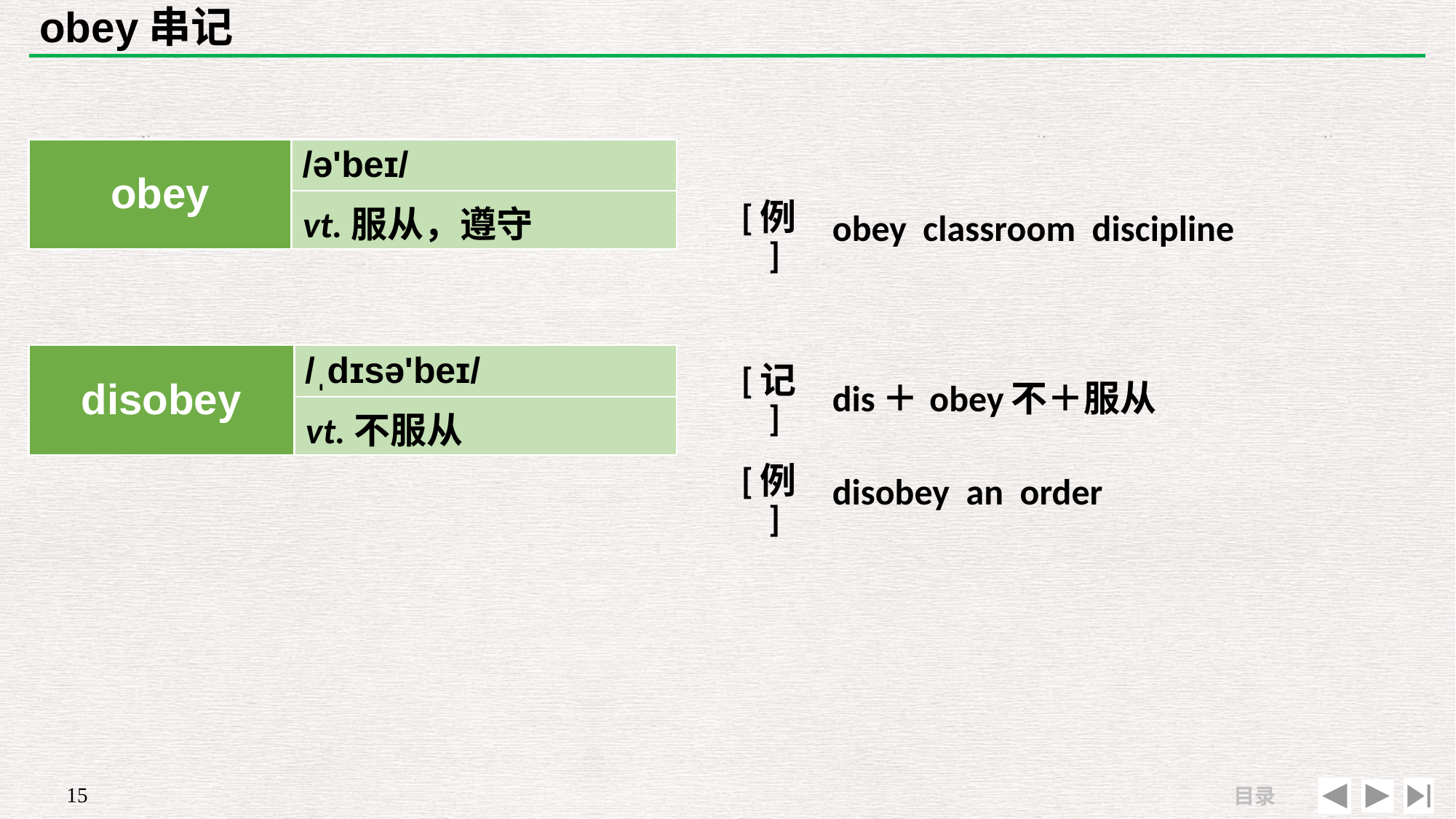

# obey串记

|  |  |
| --- | --- |
| [例] | obey classroom discipline |
| obey | /ə'beɪ/ |
| --- | --- |
|  |  |
vt.服从，遵守
| disobey | /ˌdɪsə'beɪ/ |
| --- | --- |
|  |  |
| [记] | dis＋obey不＋服从 |
| --- | --- |
| [例] | disobey an order |
vt.不服从